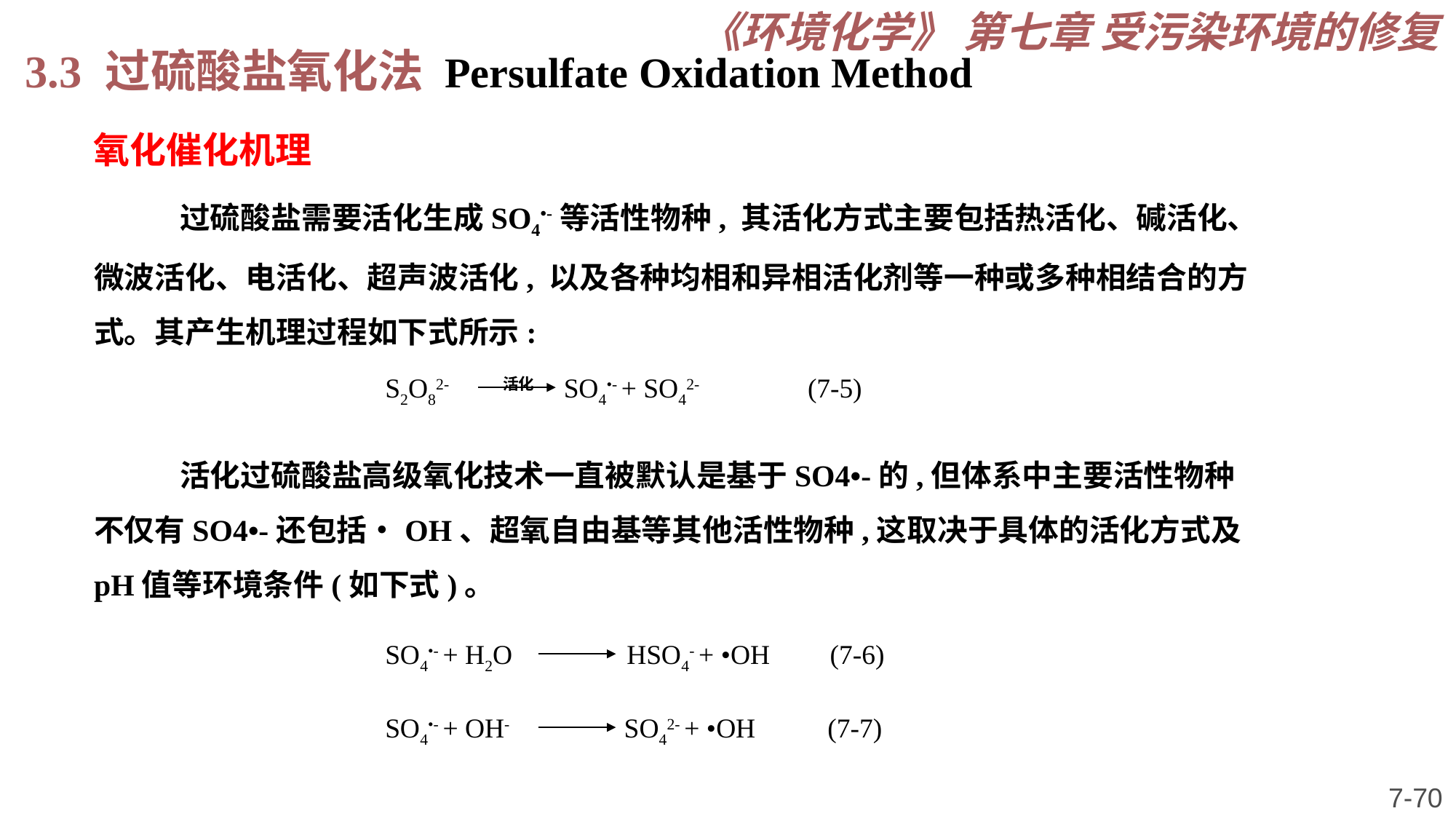

《环境化学》 第七章 受污染环境的修复
3.3 过硫酸盐氧化法 Persulfate Oxidation Method
氧化催化机理
过硫酸盐需要活化生成SO4•-等活性物种, 其活化方式主要包括热活化、碱活化、微波活化、电活化、超声波活化, 以及各种均相和异相活化剂等一种或多种相结合的方式。其产生机理过程如下式所示:
活化
S2O82-                 SO4•- + SO42-                           (7-5)
活化过硫酸盐高级氧化技术一直被默认是基于SO4•-的,但体系中主要活性物种不仅有SO4•-还包括•OH、超氧自由基等其他活性物种,这取决于具体的活化方式及pH值等环境条件(如下式)。
SO4•- + H2O                 HSO4- + •OH               (7-6)
SO4•- + OH-                 SO42- + •OH                  (7-7)
7-70